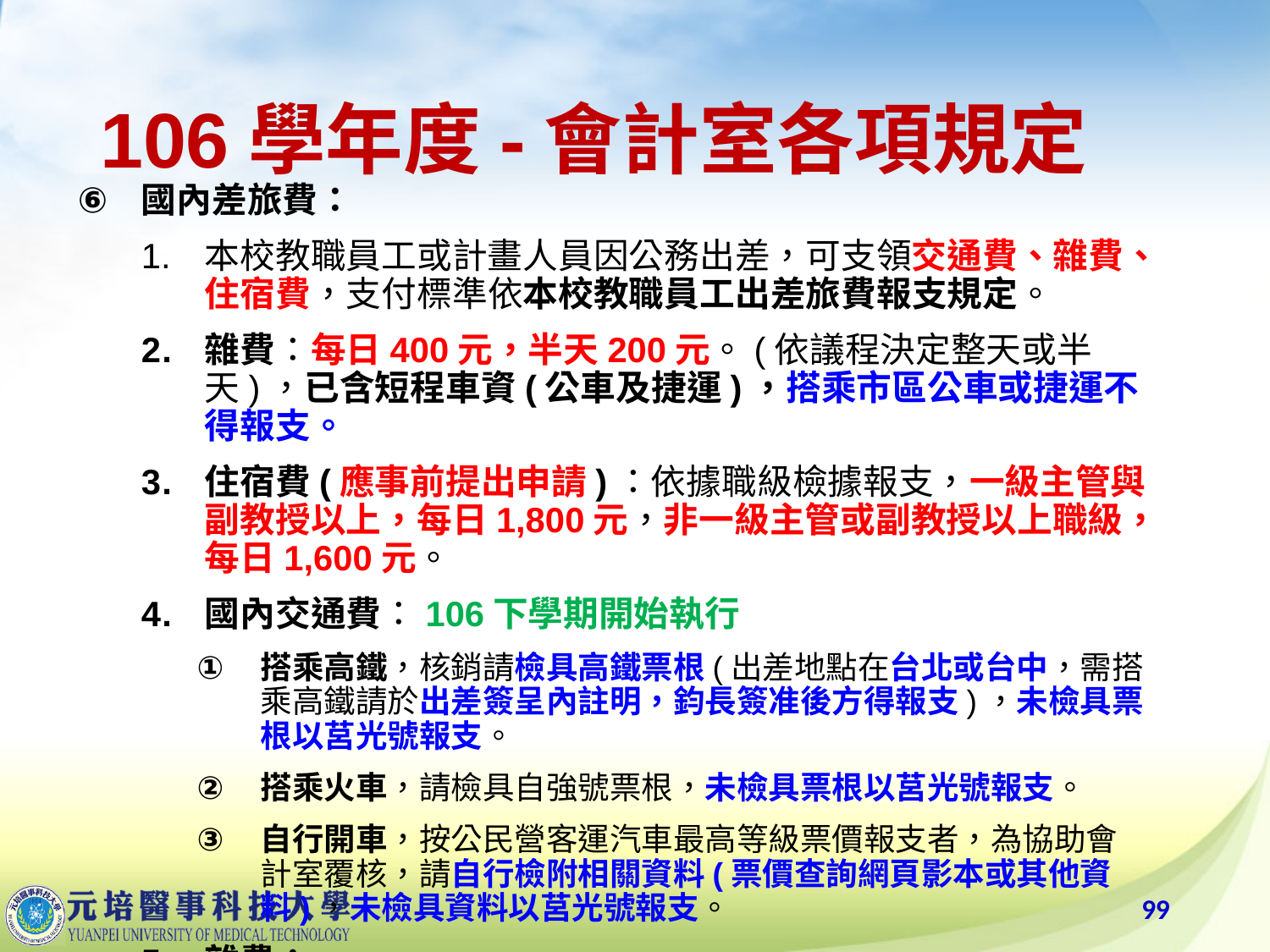

# 106學年度-會計室各項規定
國內差旅費：
本校教職員工或計畫人員因公務出差，可支領交通費、雜費、住宿費，支付標準依本校教職員工出差旅費報支規定。
雜費：每日400元，半天200元。(依議程決定整天或半天)，已含短程車資(公車及捷運)，搭乘市區公車或捷運不得報支。
住宿費(應事前提出申請)：依據職級檢據報支，一級主管與副教授以上，每日1,800元，非一級主管或副教授以上職級，每日1,600元。
國內交通費：106下學期開始執行
搭乘高鐵，核銷請檢具高鐵票根(出差地點在台北或台中，需搭乘高鐵請於出差簽呈內註明，鈞長簽准後方得報支)，未檢具票根以莒光號報支。
搭乘火車，請檢具自強號票根，未檢具票根以莒光號報支。
自行開車，按公民營客運汽車最高等級票價報支者，為協助會計室覆核，請自行檢附相關資料(票價查詢網頁影本或其他資料)，未檢具資料以莒光號報支。
雜費：

99